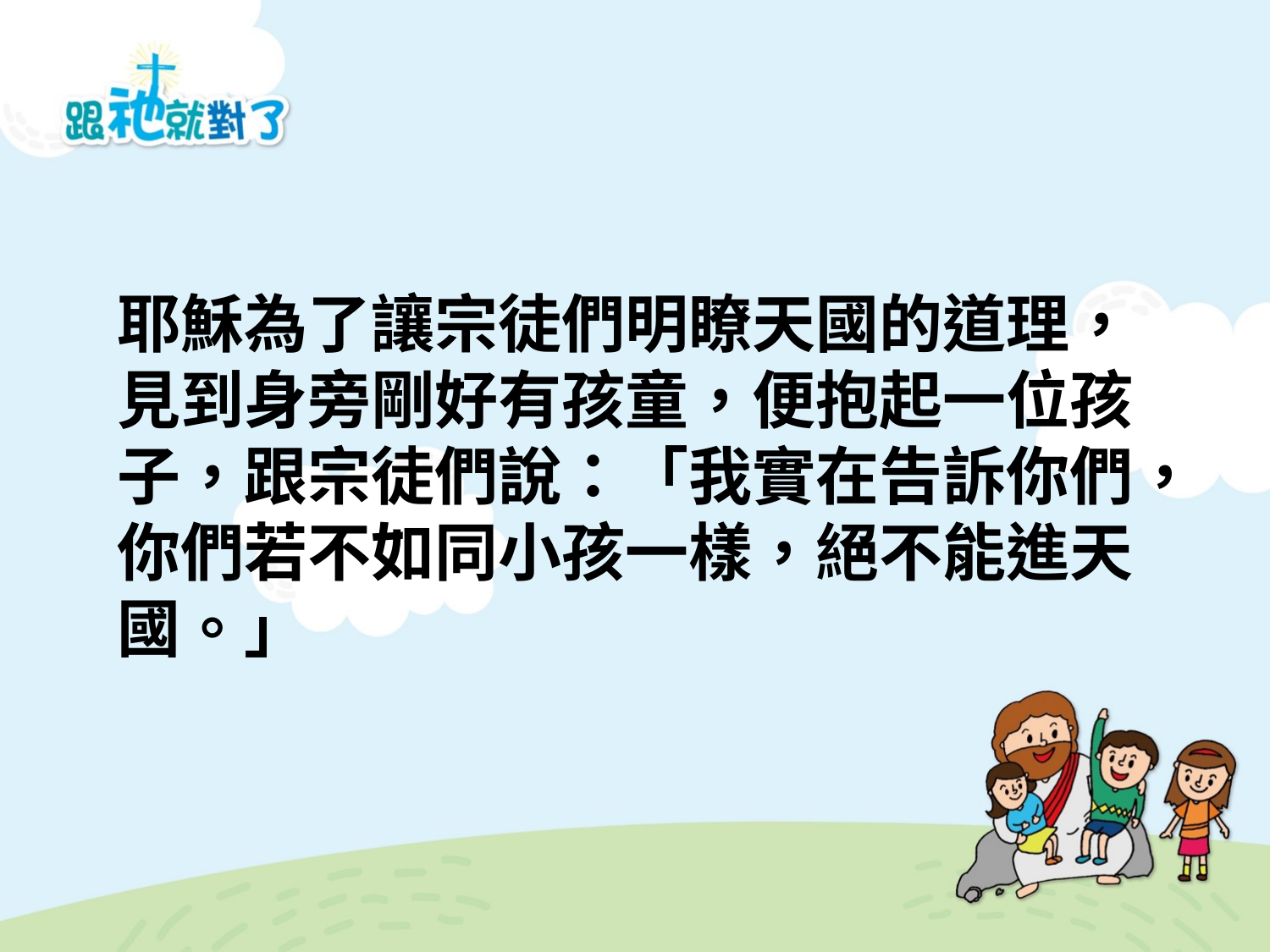

耶穌為了讓宗徒們明瞭天國的道理，見到身旁剛好有孩童，便抱起一位孩子，跟宗徒們說：「我實在告訴你們，你們若不如同小孩一樣，絕不能進天國。」